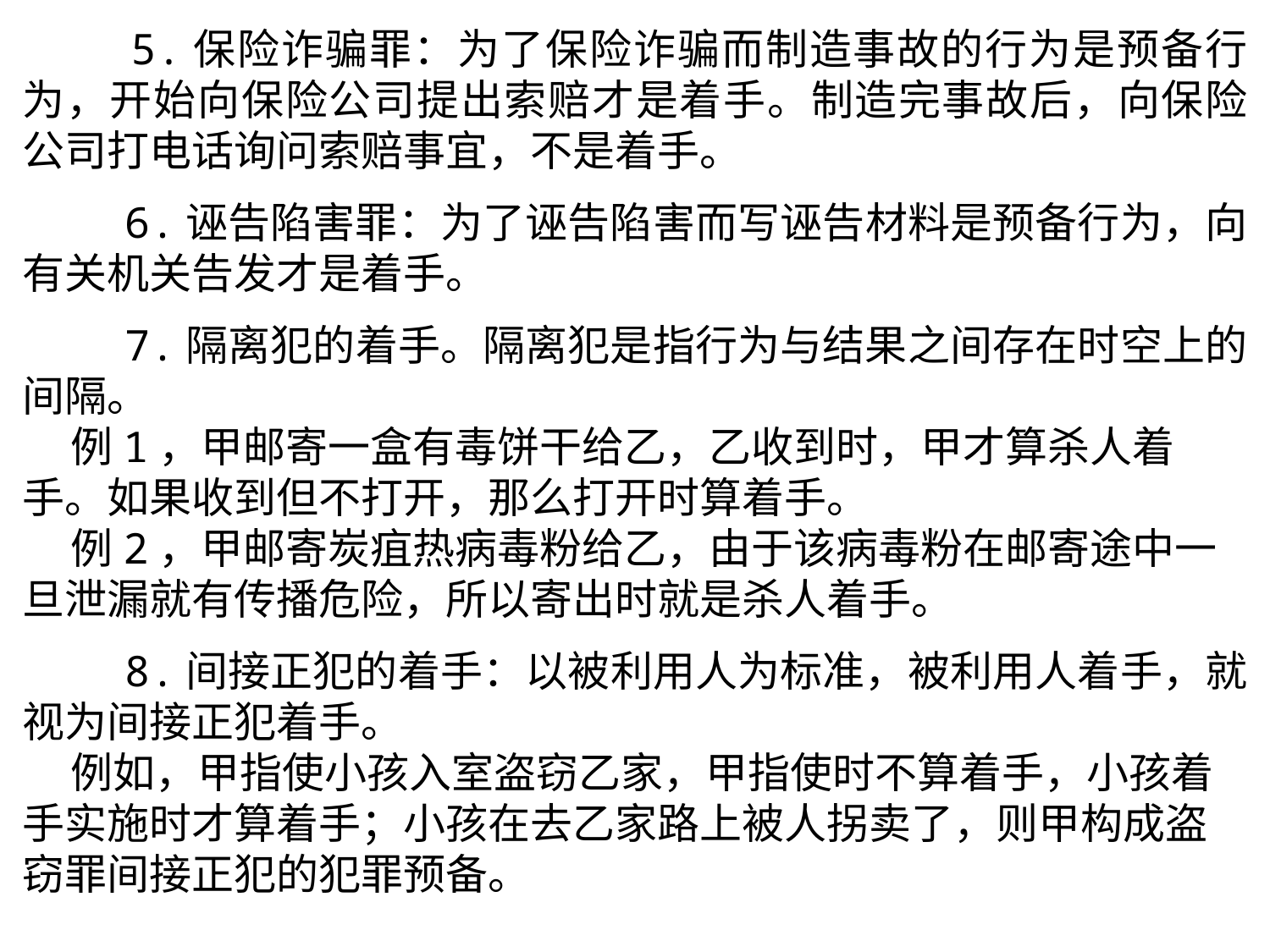

5.保险诈骗罪：为了保险诈骗而制造事故的行为是预备行为，开始向保险公司提出索赔才是着手。制造完事故后，向保险公司打电话询问索赔事宜，不是着手。

    6.诬告陷害罪：为了诬告陷害而写诬告材料是预备行为，向有关机关告发才是着手。

    7.隔离犯的着手。隔离犯是指行为与结果之间存在时空上的间隔。
    例1，甲邮寄一盒有毒饼干给乙，乙收到时，甲才算杀人着手。如果收到但不打开，那么打开时算着手。
    例2，甲邮寄炭疽热病毒粉给乙，由于该病毒粉在邮寄途中一旦泄漏就有传播危险，所以寄出时就是杀人着手。

    8.间接正犯的着手：以被利用人为标准，被利用人着手，就视为间接正犯着手。
    例如，甲指使小孩入室盗窃乙家，甲指使时不算着手，小孩着手实施时才算着手；小孩在去乙家路上被人拐卖了，则甲构成盗窃罪间接正犯的犯罪预备。